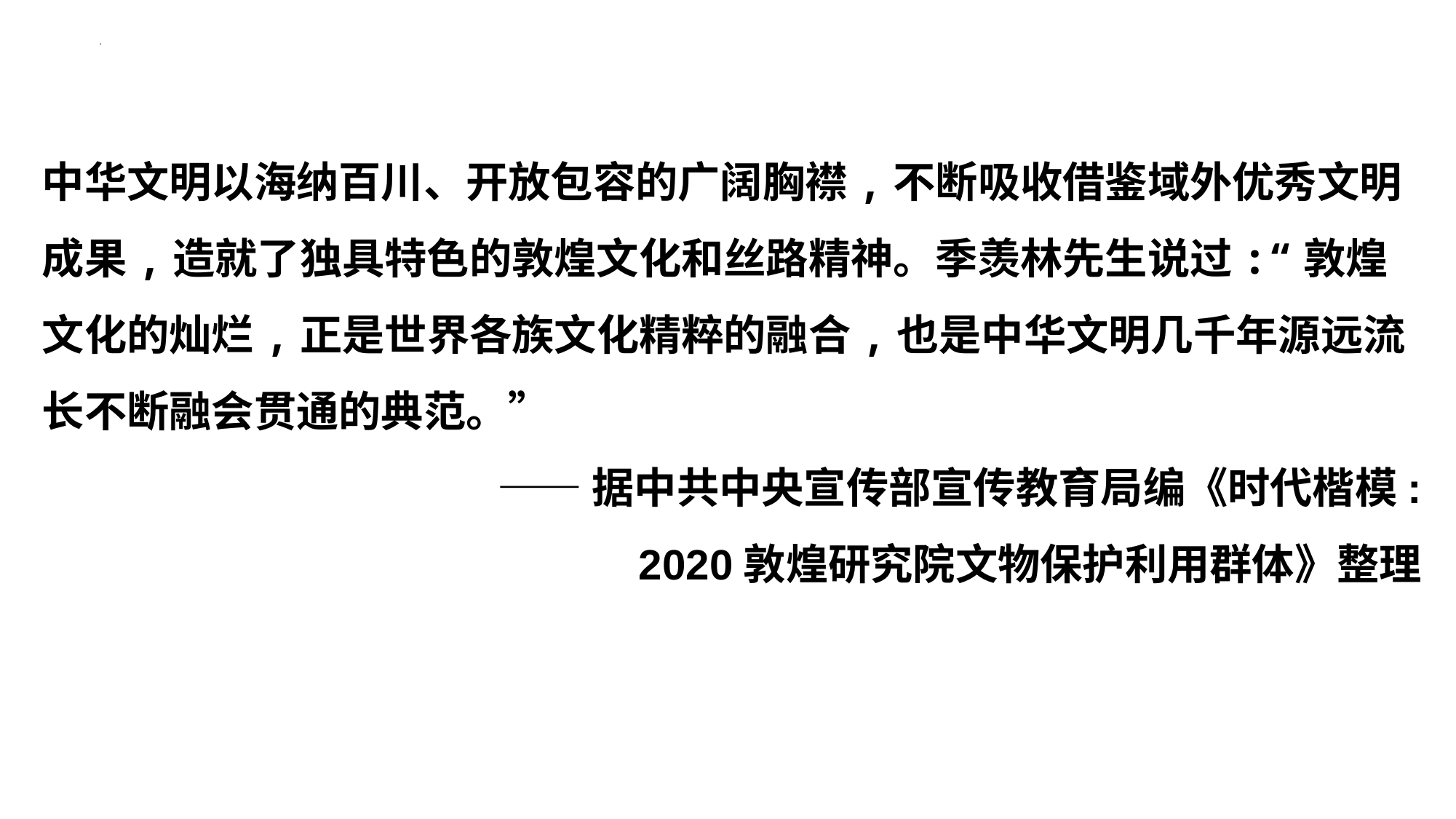

中华文明以海纳百川、开放包容的广阔胸襟,不断吸收借鉴域外优秀文明成果,造就了独具特色的敦煌文化和丝路精神。季羡林先生说过:“敦煌文化的灿烂,正是世界各族文化精粹的融合,也是中华文明几千年源远流长不断融会贯通的典范。”
——据中共中央宣传部宣传教育局编《时代楷模:
2020敦煌研究院文物保护利用群体》整理